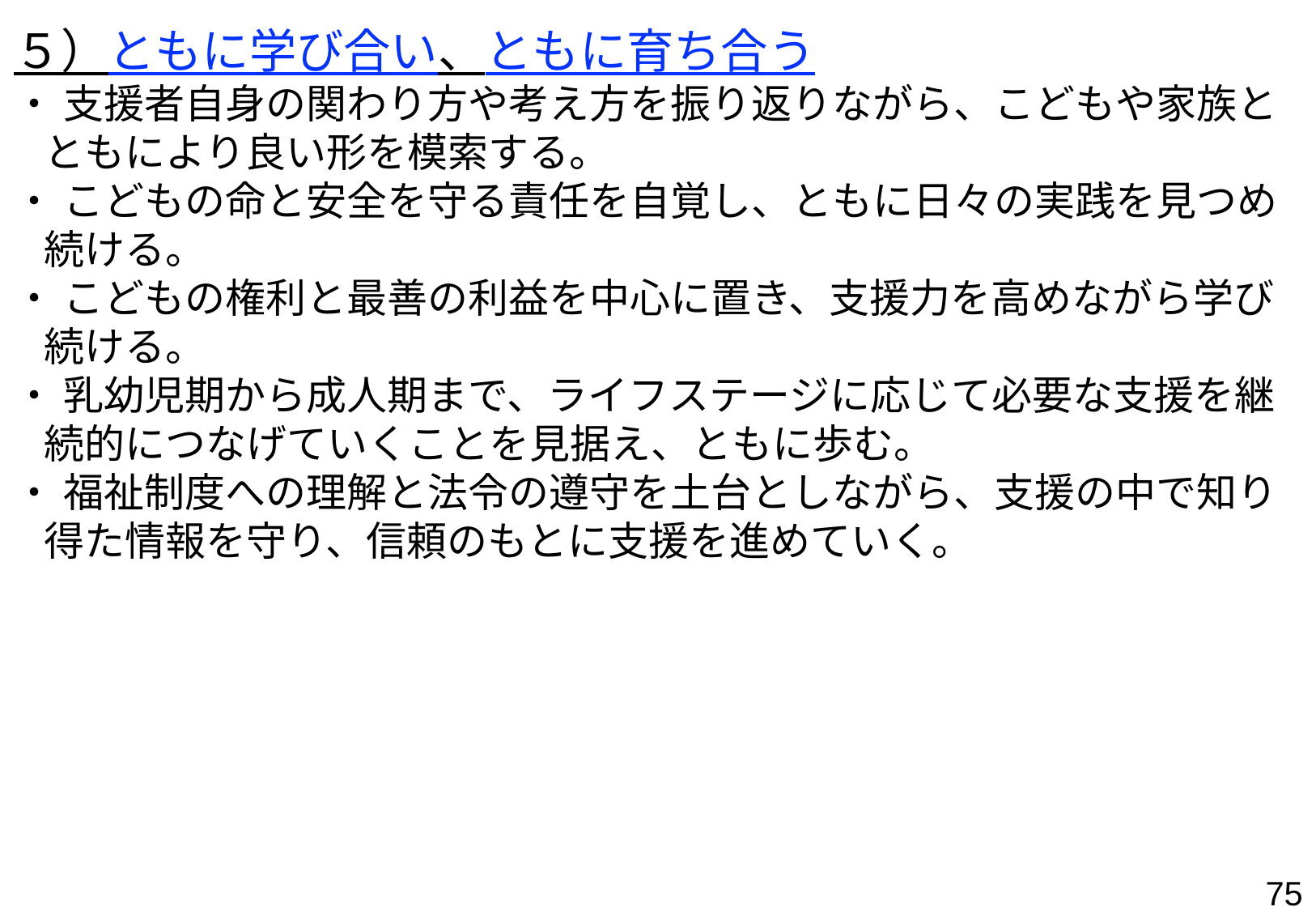

５）ともに学び合い、ともに育ち合う
・ 支援者自身の関わり方や考え方を振り返りながら、こどもや家族とともにより良い形を模索する。
・ こどもの命と安全を守る責任を自覚し、ともに日々の実践を見つめ続ける。
・ こどもの権利と最善の利益を中心に置き、支援力を高めながら学び続ける。
・ 乳幼児期から成人期まで、ライフステージに応じて必要な支援を継続的につなげていくことを見据え、ともに歩む。
・ 福祉制度への理解と法令の遵守を土台としながら、支援の中で知り得た情報を守り、信頼のもとに支援を進めていく。
75